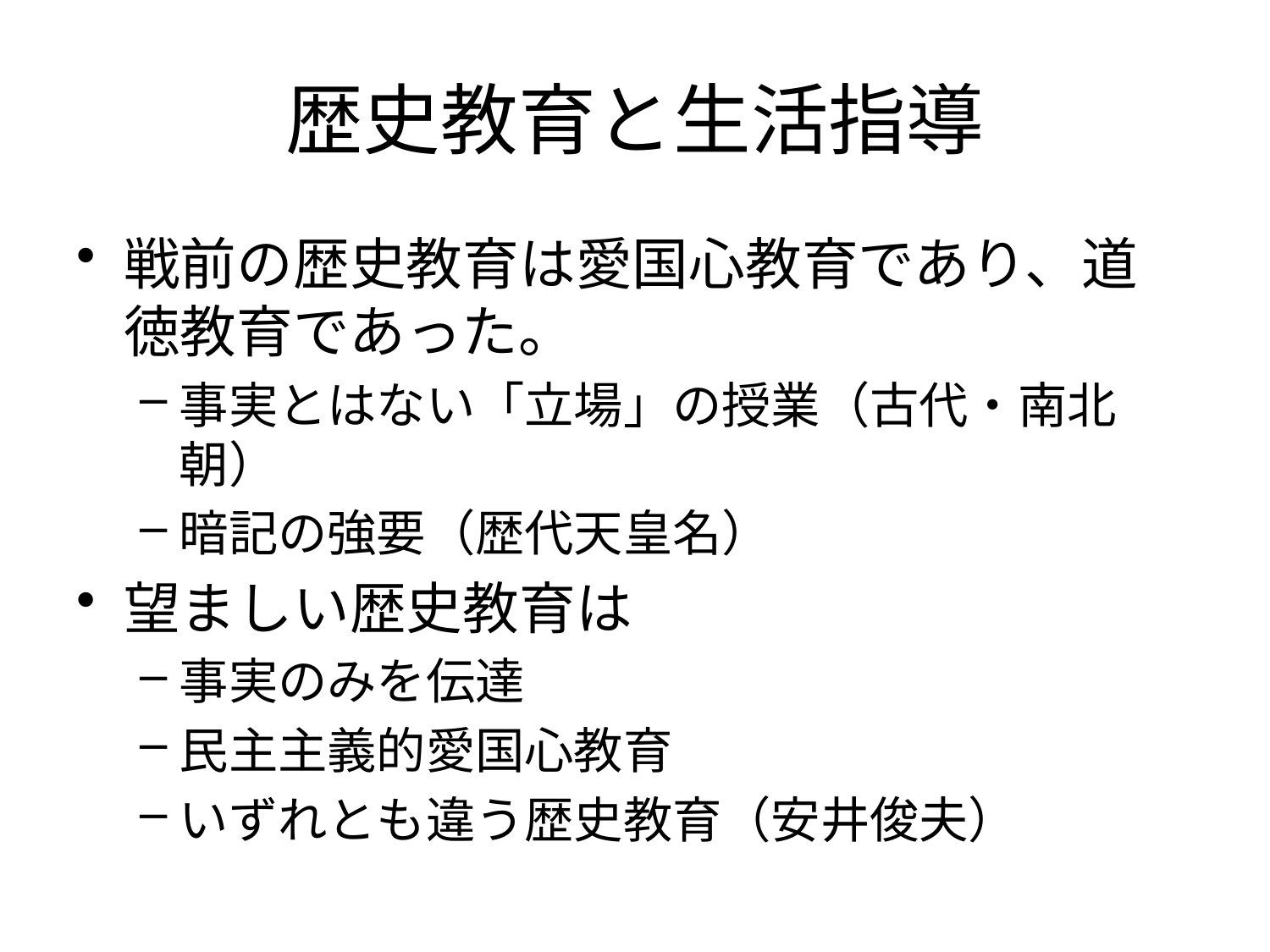

# 歴史教育と生活指導
戦前の歴史教育は愛国心教育であり、道徳教育であった。
事実とはない「立場」の授業（古代・南北朝）
暗記の強要（歴代天皇名）
望ましい歴史教育は
事実のみを伝達
民主主義的愛国心教育
いずれとも違う歴史教育（安井俊夫）